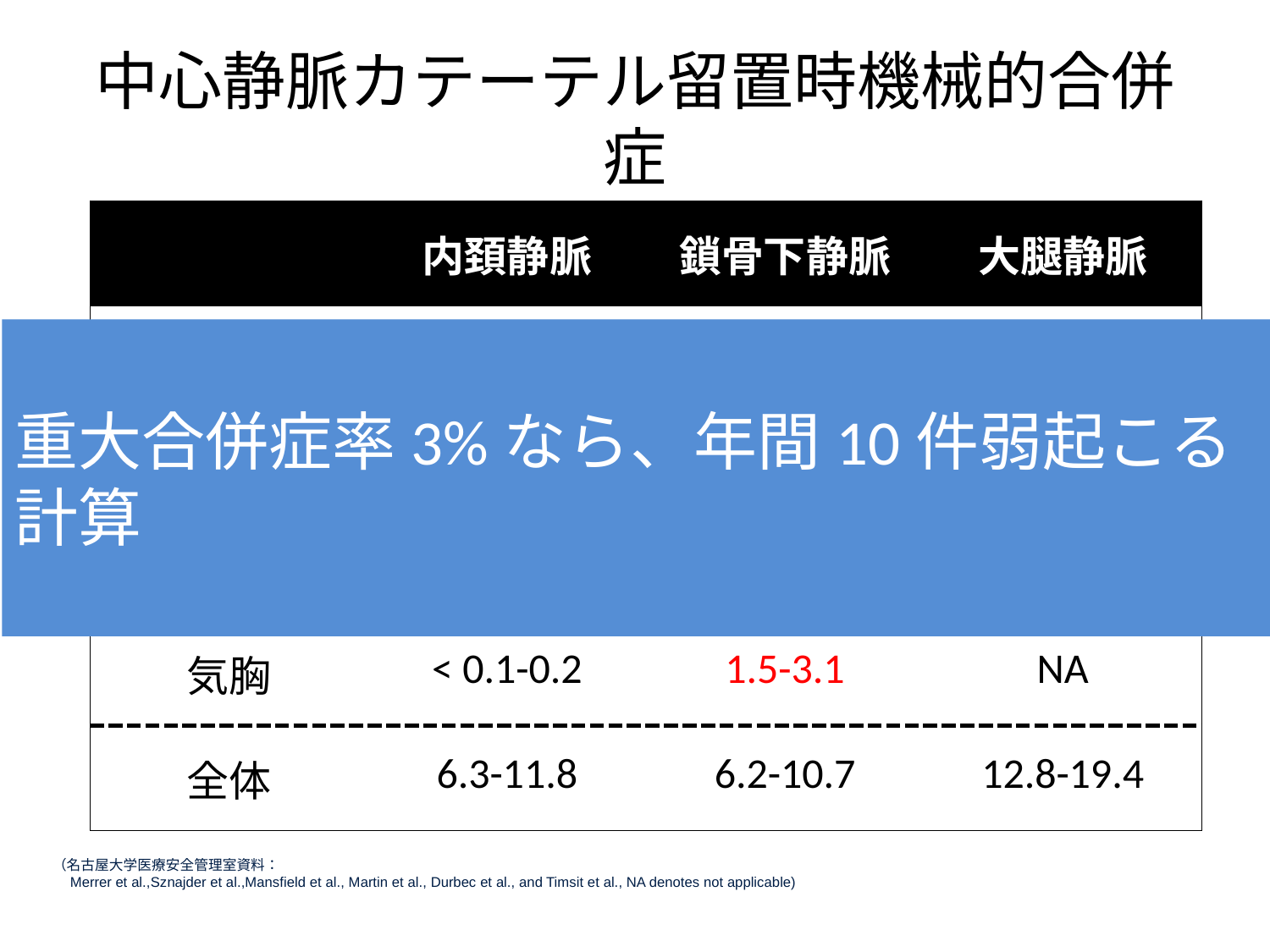

# 中心静脈カテーテル留置時機械的合併症
|  | 内頚静脈 | 鎖骨下静脈 | 大腿静脈 |
| --- | --- | --- | --- |
| 動脈穿刺 | 6.3-9.4 | 3.1-4.9 | 9.0-15 |
| 血腫 | < 0.1-0.2 | 1.2-2.1 | 3.8-4.4 |
| 血胸 | NA | 0.4-0.6 | NA |
| 気胸 | < 0.1-0.2 | 1.5-3.1 | NA |
| 全体 | 6.3-11.8 | 6.2-10.7 | 12.8-19.4 |

重大合併症率3%なら、年間10件弱起こる計算

（名古屋大学医療安全管理室資料：
　Merrer et al.,Sznajder et al.,Mansfield et al., Martin et al., Durbec et al., and Timsit et al., NA denotes not applicable)